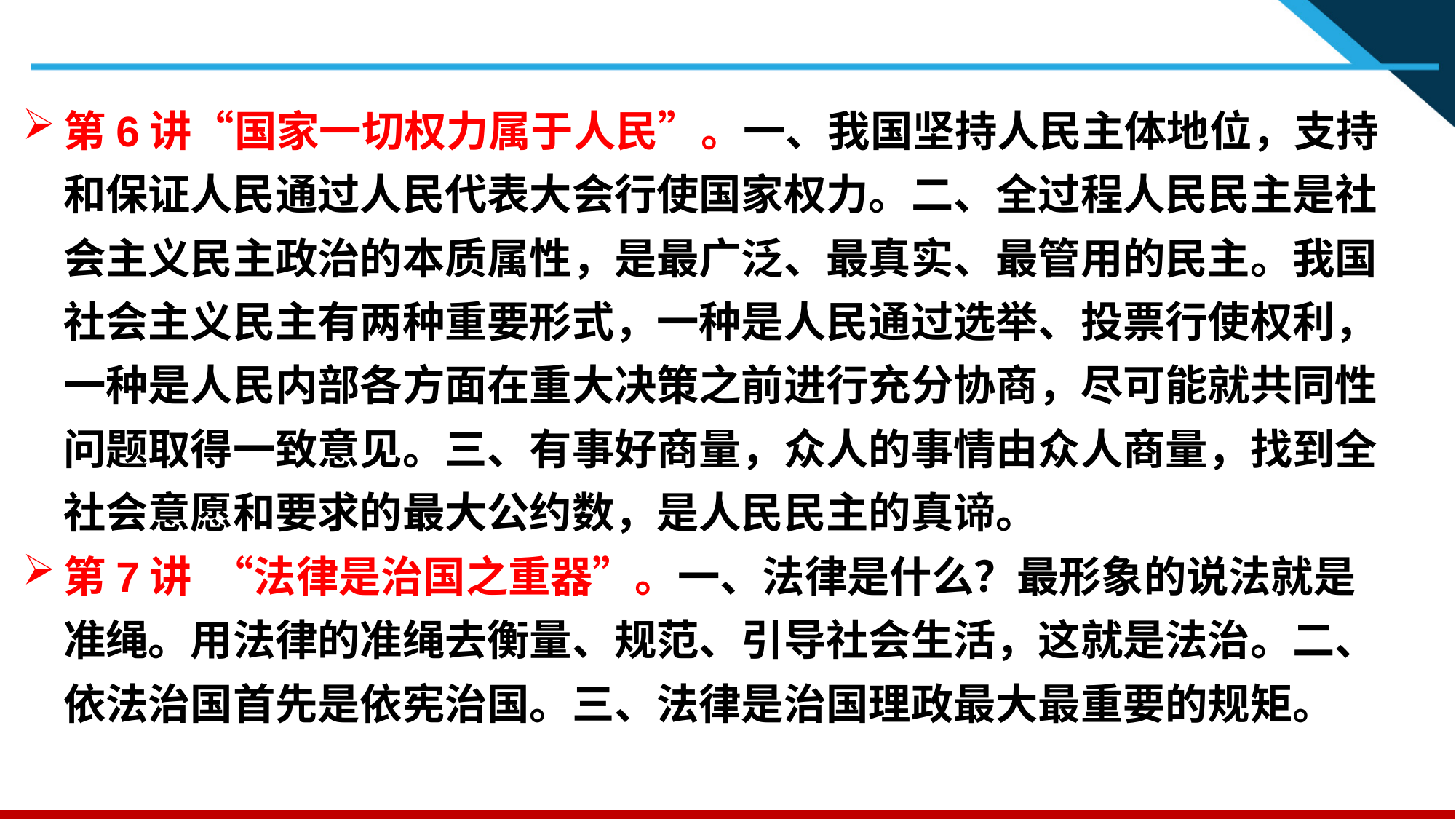

第6讲“国家一切权力属于人民”。一、我国坚持人民主体地位，支持和保证人民通过人民代表大会行使国家权力。二、全过程人民民主是社会主义民主政治的本质属性，是最广泛、最真实、最管用的民主。我国社会主义民主有两种重要形式，一种是人民通过选举、投票行使权利，一种是人民内部各方面在重大决策之前进行充分协商，尽可能就共同性问题取得一致意见。三、有事好商量，众人的事情由众人商量，找到全社会意愿和要求的最大公约数，是人民民主的真谛。
第7讲  “法律是治国之重器”。一、法律是什么？最形象的说法就是准绳。用法律的准绳去衡量、规范、引导社会生活，这就是法治。二、依法治国首先是依宪治国。三、法律是治国理政最大最重要的规矩。
10